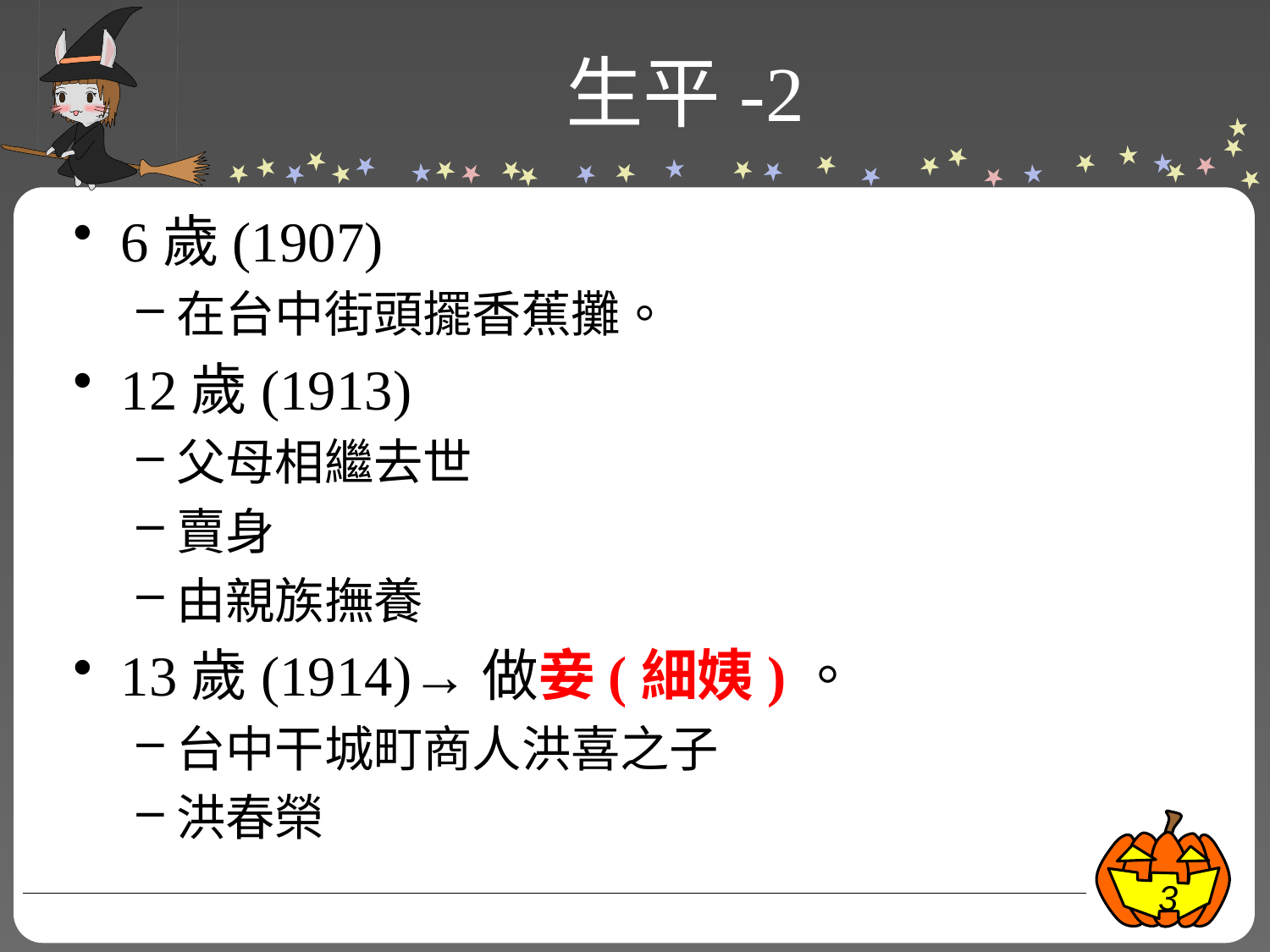

# 生平-2
6歲(1907)
在台中街頭擺香蕉攤。
12歲(1913)
父母相繼去世
賣身
由親族撫養
13歲(1914)→做妾(細姨)。
台中干城町商人洪喜之子
洪春榮
3